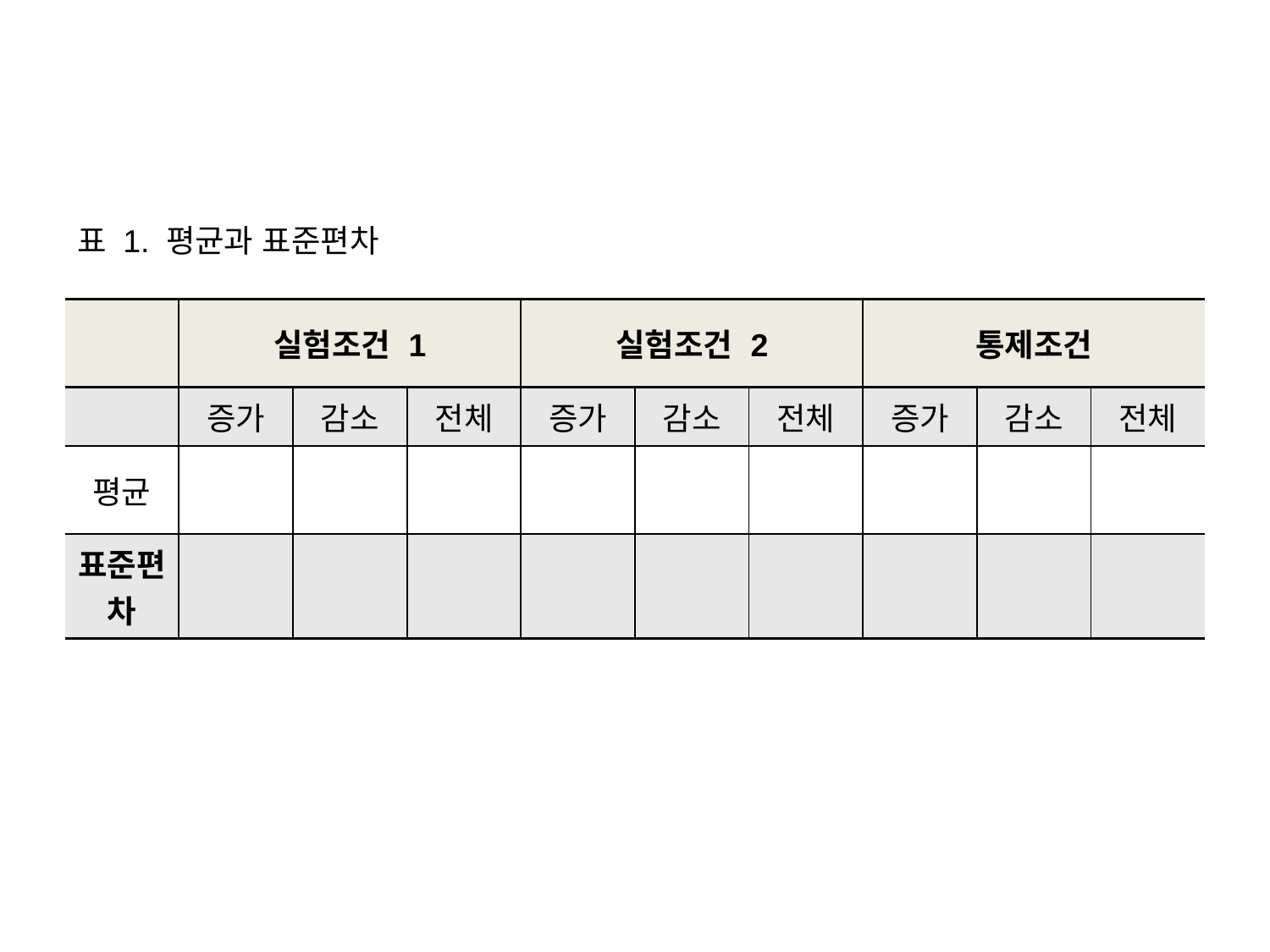

표 1. 평균과 표준편차
|  | 실험조건 1 |  |  | 실험조건 2 |  |  | 통제조건 |  |  |
| --- | --- | --- | --- | --- | --- | --- | --- | --- | --- |
|  | 증가 | 감소 | 전체 | 증가 | 감소 | 전체 | 증가 | 감소 | 전체 |
| 평균 |  |  |  |  |  |  |  |  |  |
| 표준편차 |  |  |  |  |  |  |  |  |  |